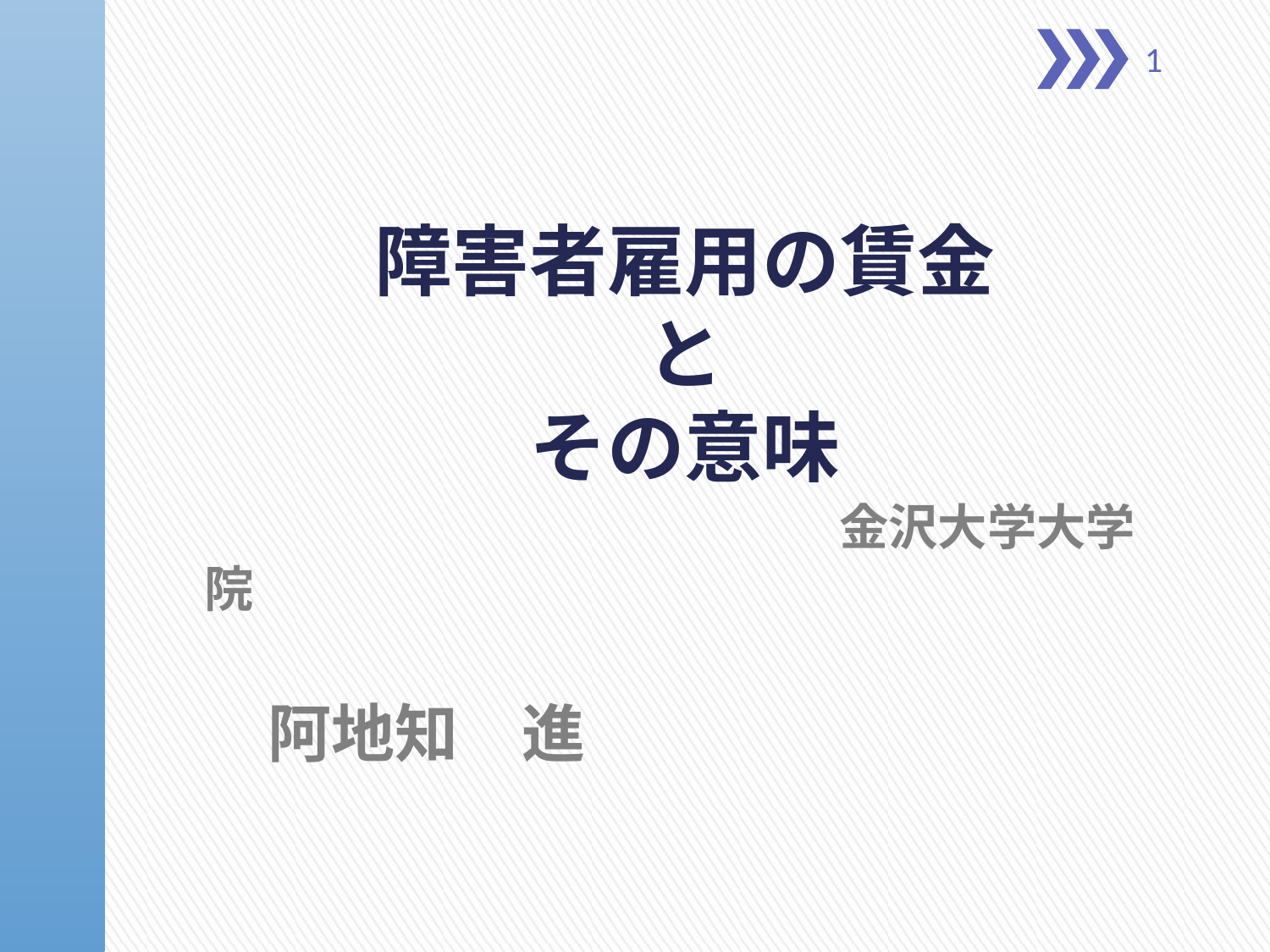

1
障害者雇用の賃金
と
その意味
# 金沢大学大学院 　　　　　　　　　　　　　　　　阿地知　進